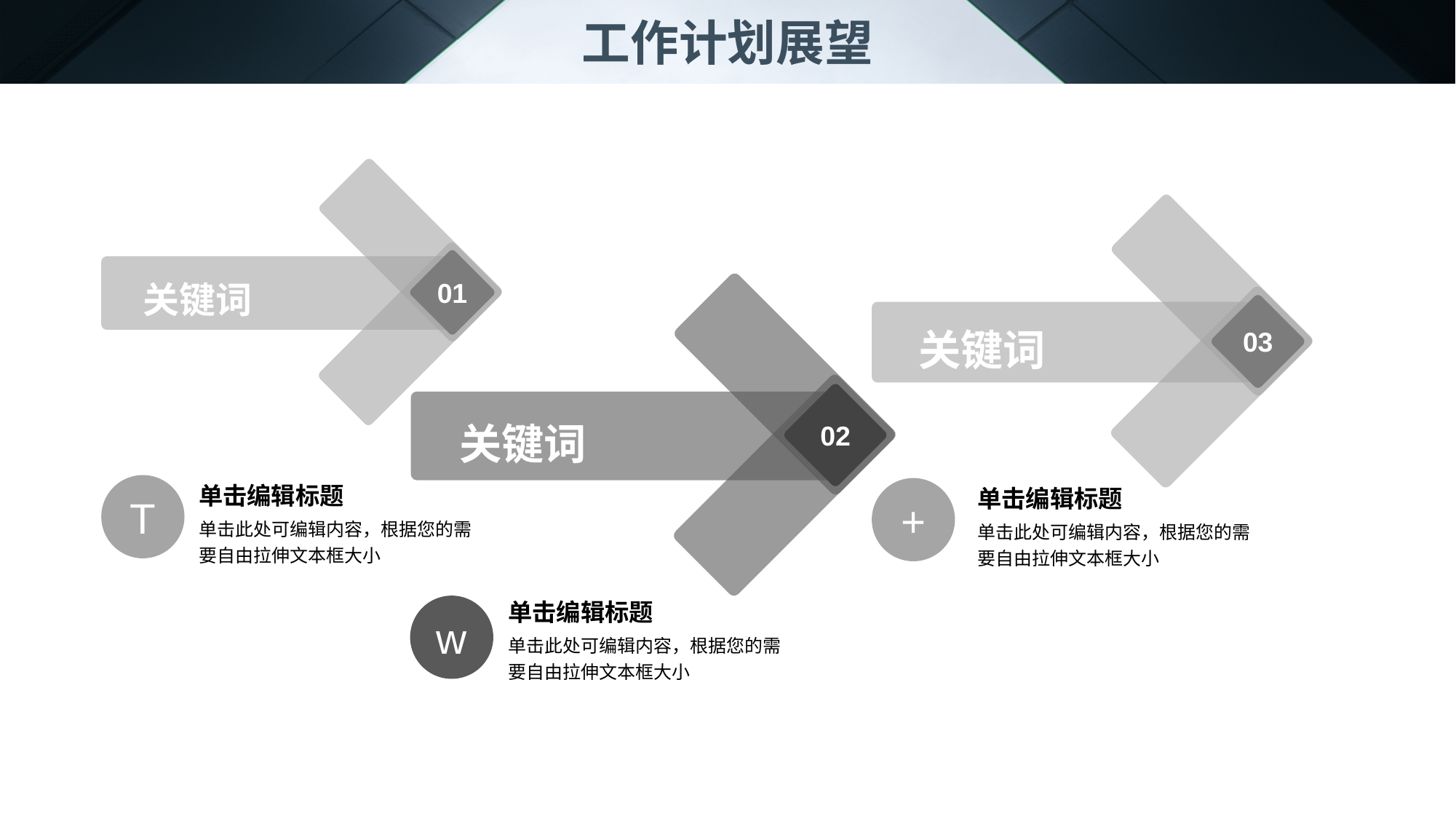

工作计划展望

01

03

关键词

02

关键词
关键词
T
单击编辑标题
单击此处可编辑内容，根据您的需要自由拉伸文本框大小
+
单击编辑标题
单击此处可编辑内容，根据您的需要自由拉伸文本框大小
单击编辑标题
单击此处可编辑内容，根据您的需要自由拉伸文本框大小
w